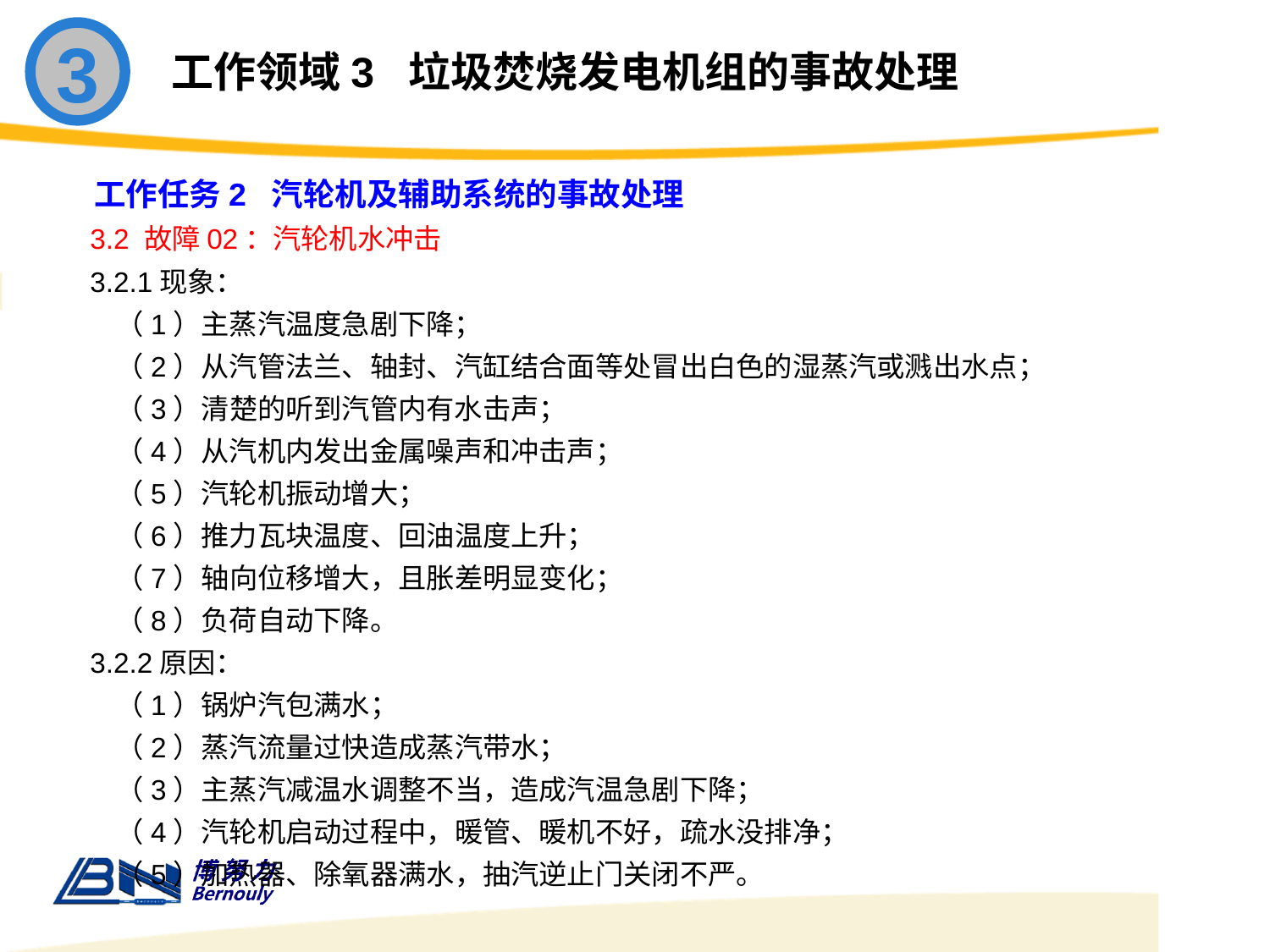

3
工作领域3  垃圾焚烧发电机组的事故处理
工作任务2  汽轮机及辅助系统的事故处理
3.2 故障02：汽轮机水冲击
3.2.1现象：
   （1）主蒸汽温度急剧下降；
   （2）从汽管法兰、轴封、汽缸结合面等处冒出白色的湿蒸汽或溅出水点；
   （3）清楚的听到汽管内有水击声；
   （4）从汽机内发出金属噪声和冲击声；
   （5）汽轮机振动增大；
   （6）推力瓦块温度、回油温度上升；
   （7）轴向位移增大，且胀差明显变化；
   （8）负荷自动下降。
3.2.2原因：
   （1）锅炉汽包满水；
   （2）蒸汽流量过快造成蒸汽带水；
   （3）主蒸汽减温水调整不当，造成汽温急剧下降；
   （4）汽轮机启动过程中，暖管、暖机不好，疏水没排净；
   （5）加热器、除氧器满水，抽汽逆止门关闭不严。